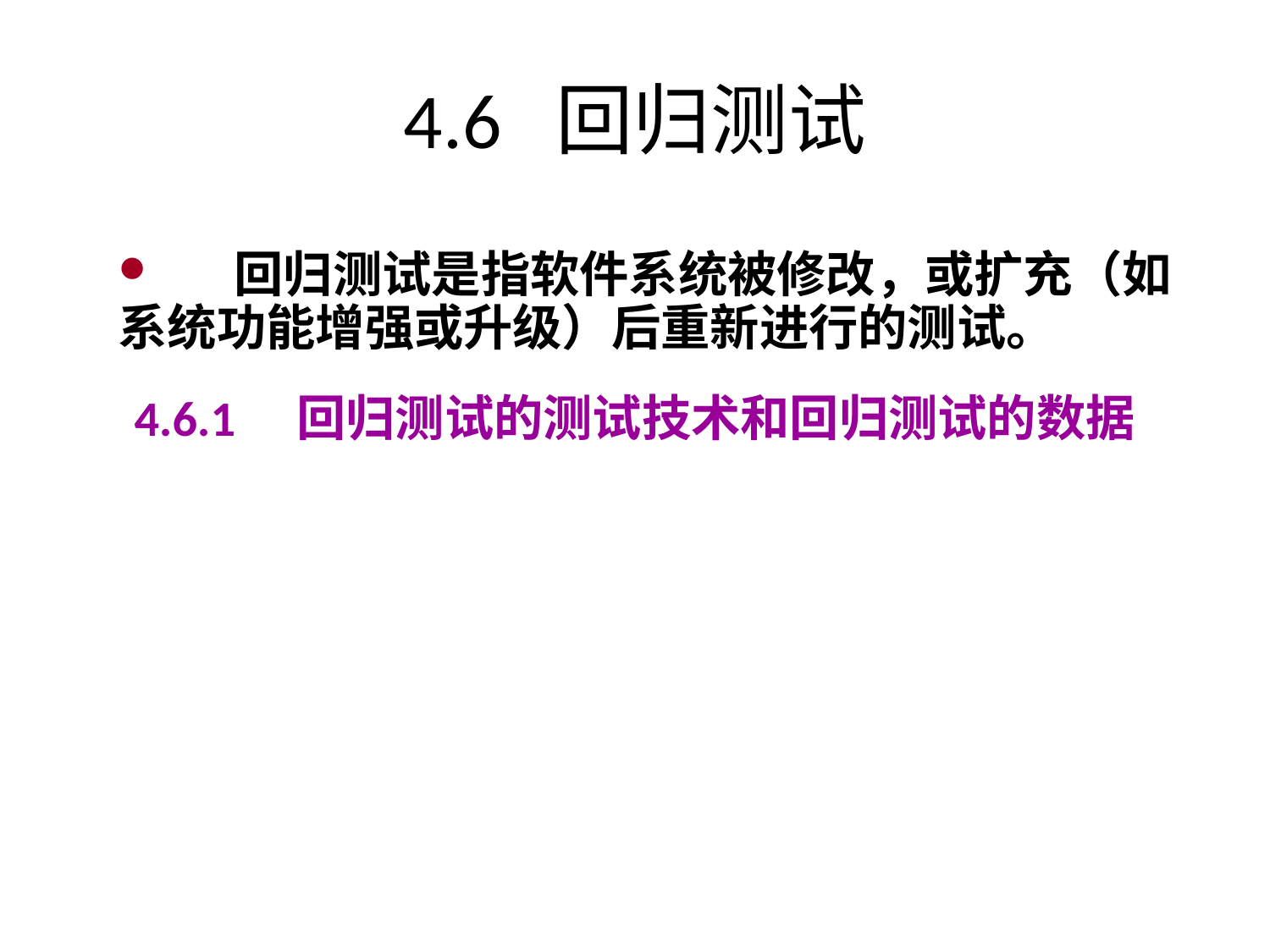

# 4.6  回归测试
      回归测试是指软件系统被修改，或扩充（如系统功能增强或升级）后重新进行的测试。
4.6.1　回归测试的测试技术和回归测试的数据